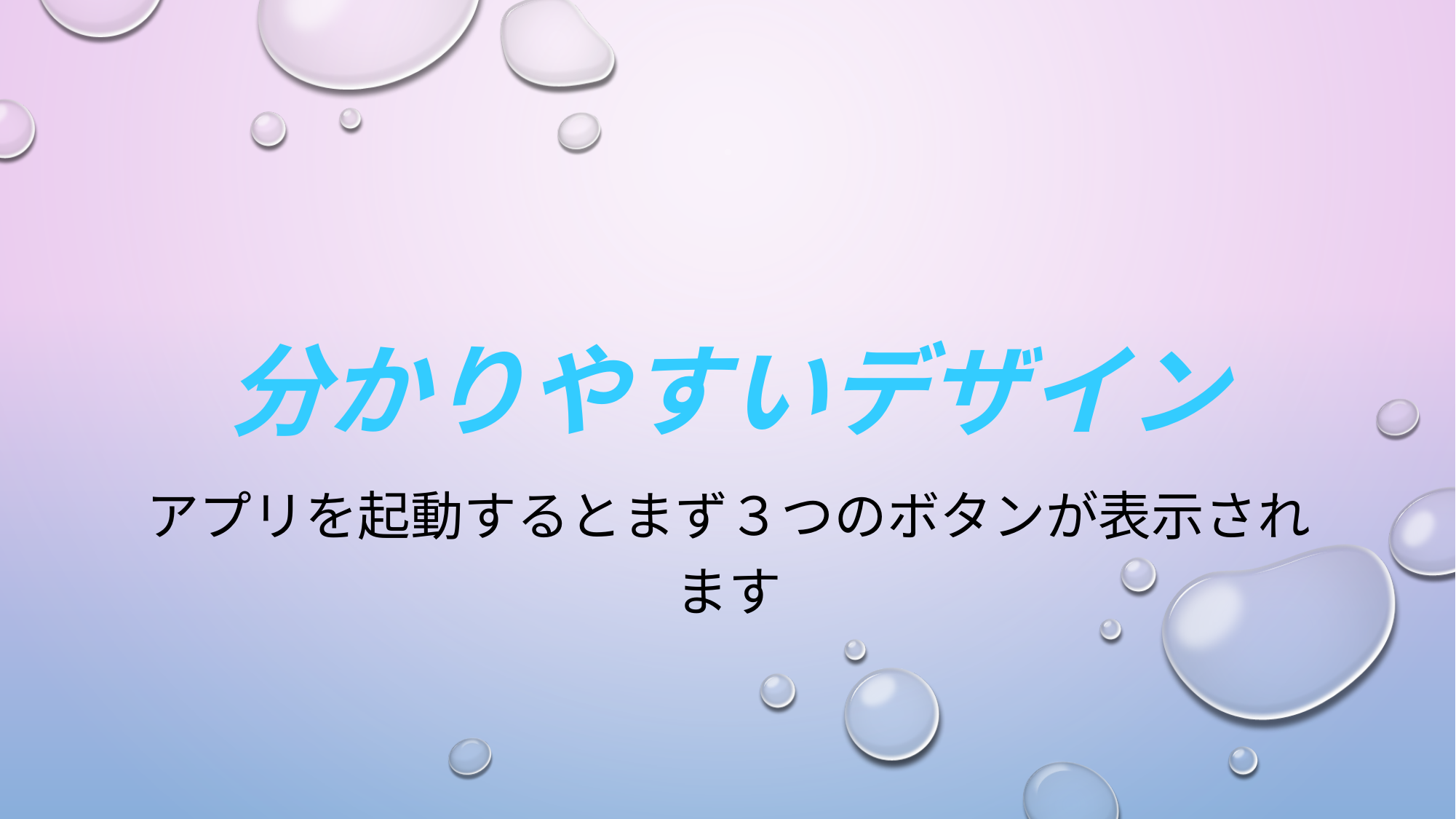

# 分かりやすいデザイン
アプリを起動するとまず３つのボタンが表示されます